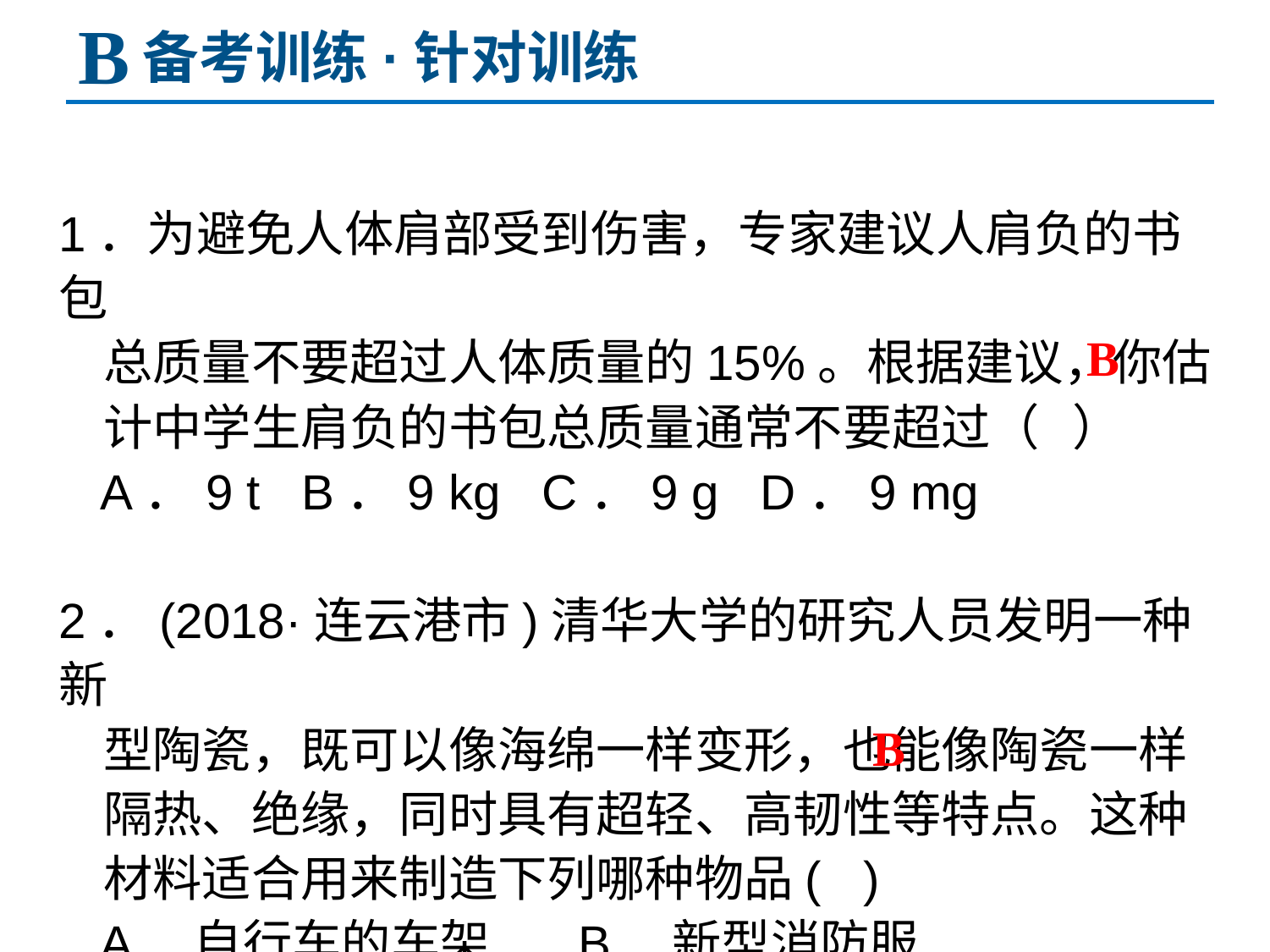

B
备考训练·针对训练

1．为避免人体肩部受到伤害，专家建议人肩负的书包
   总质量不要超过人体质量的15%。根据建议，你估
   计中学生肩负的书包总质量通常不要超过（   ）
   A．9 t   B．9 kg   C．9 g   D．9 mg

2．(2018·连云港市)清华大学的研究人员发明一种新
   型陶瓷，既可以像海绵一样变形，也能像陶瓷一样
   隔热、绝缘，同时具有超轻、高韧性等特点。这种
   材料适合用来制造下列哪种物品(   )
   A．自行车的车架       B．新型消防服
   C．输电导线           D．便携式水果刀
B
B